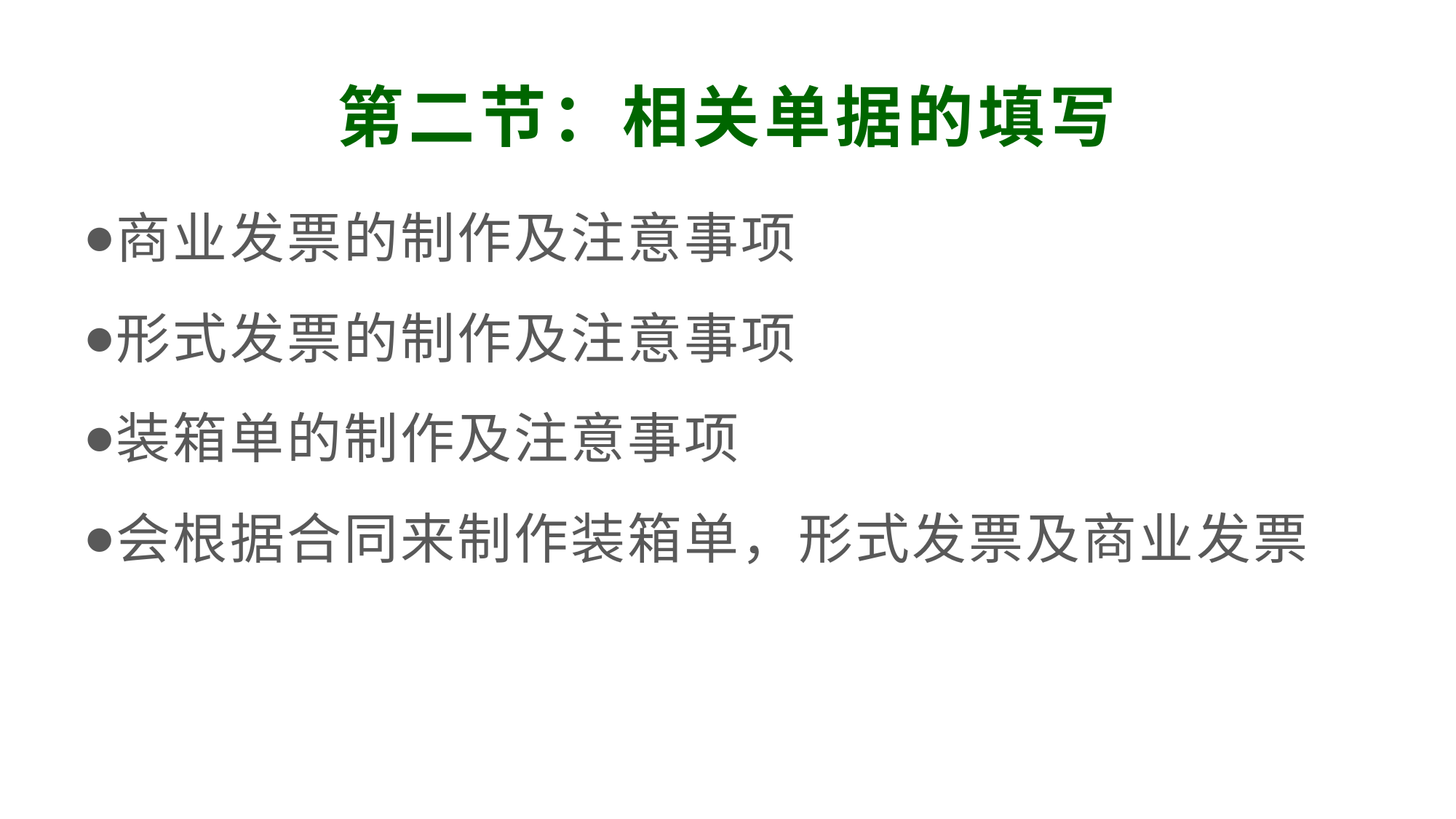

# 第二节：相关单据的填写
商业发票的制作及注意事项
形式发票的制作及注意事项
装箱单的制作及注意事项
会根据合同来制作装箱单，形式发票及商业发票